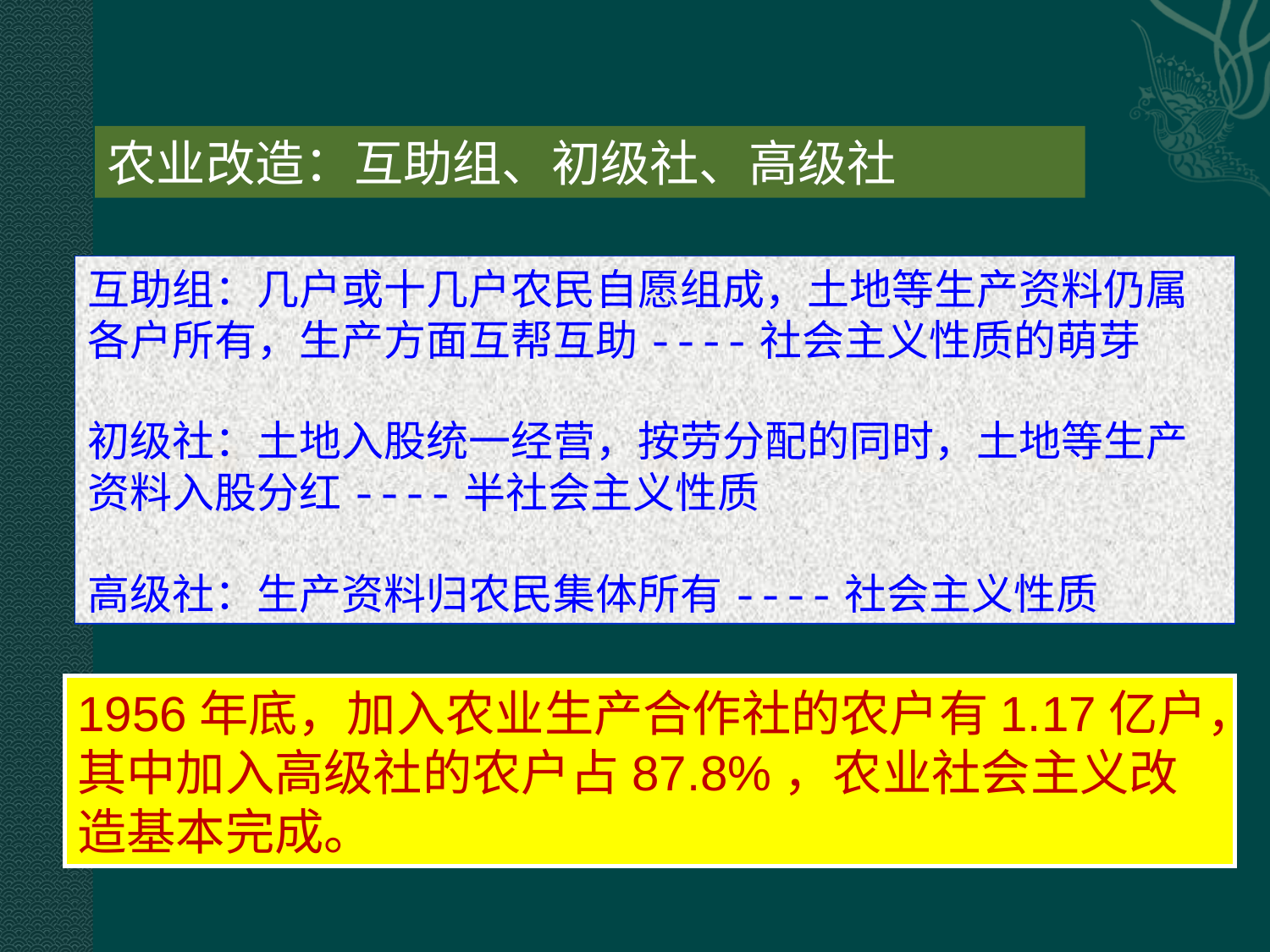

农业改造：互助组、初级社、高级社
互助组：几户或十几户农民自愿组成，土地等生产资料仍属各户所有，生产方面互帮互助----社会主义性质的萌芽

初级社：土地入股统一经营，按劳分配的同时，土地等生产资料入股分红----半社会主义性质

高级社：生产资料归农民集体所有----社会主义性质
1956年底，加入农业生产合作社的农户有1.17亿户，其中加入高级社的农户占87.8%，农业社会主义改造基本完成。